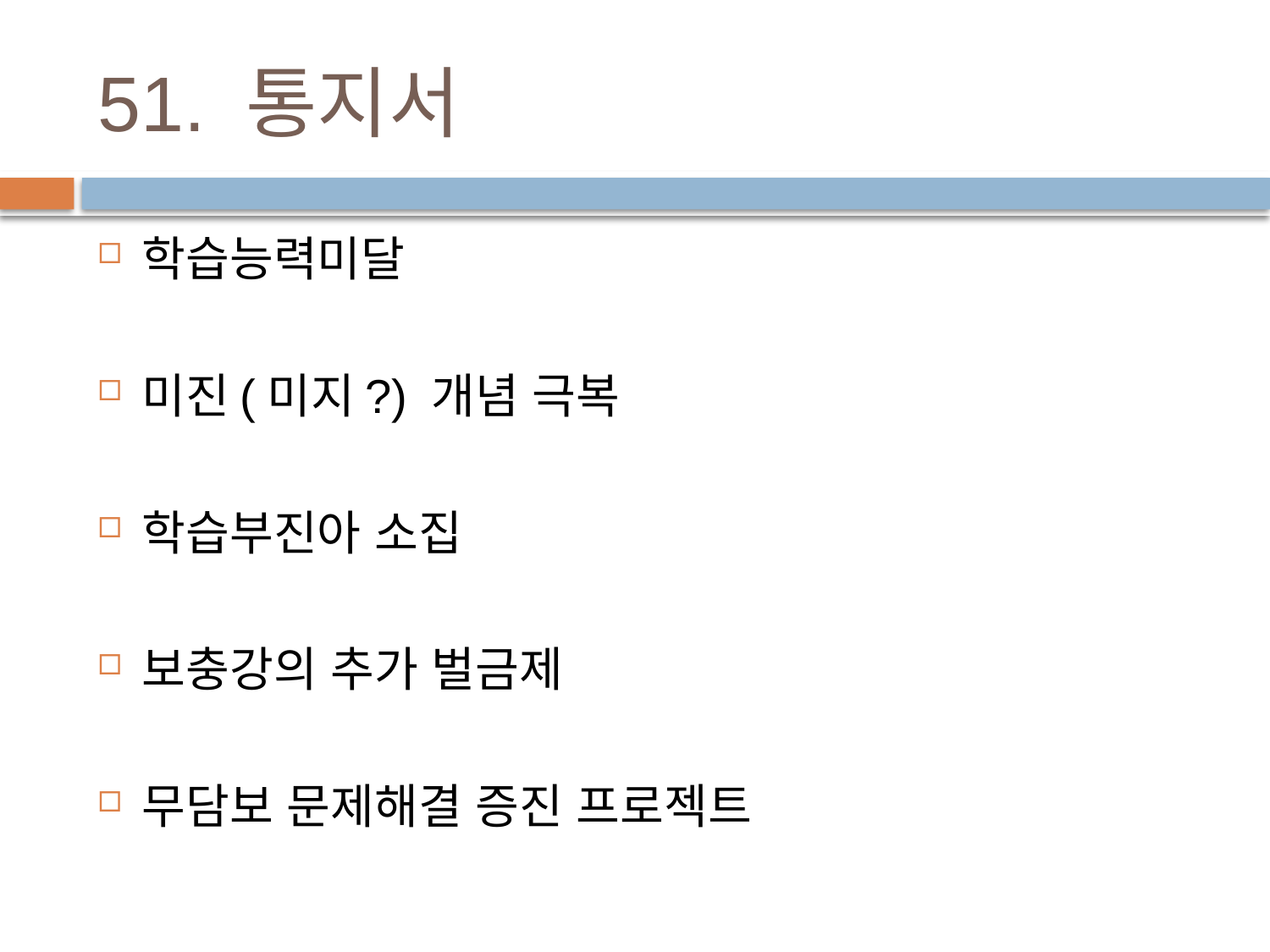

# 51. 통지서
학습능력미달

미진(미지?) 개념 극복

학습부진아 소집

보충강의 추가 벌금제

무담보 문제해결 증진 프로젝트